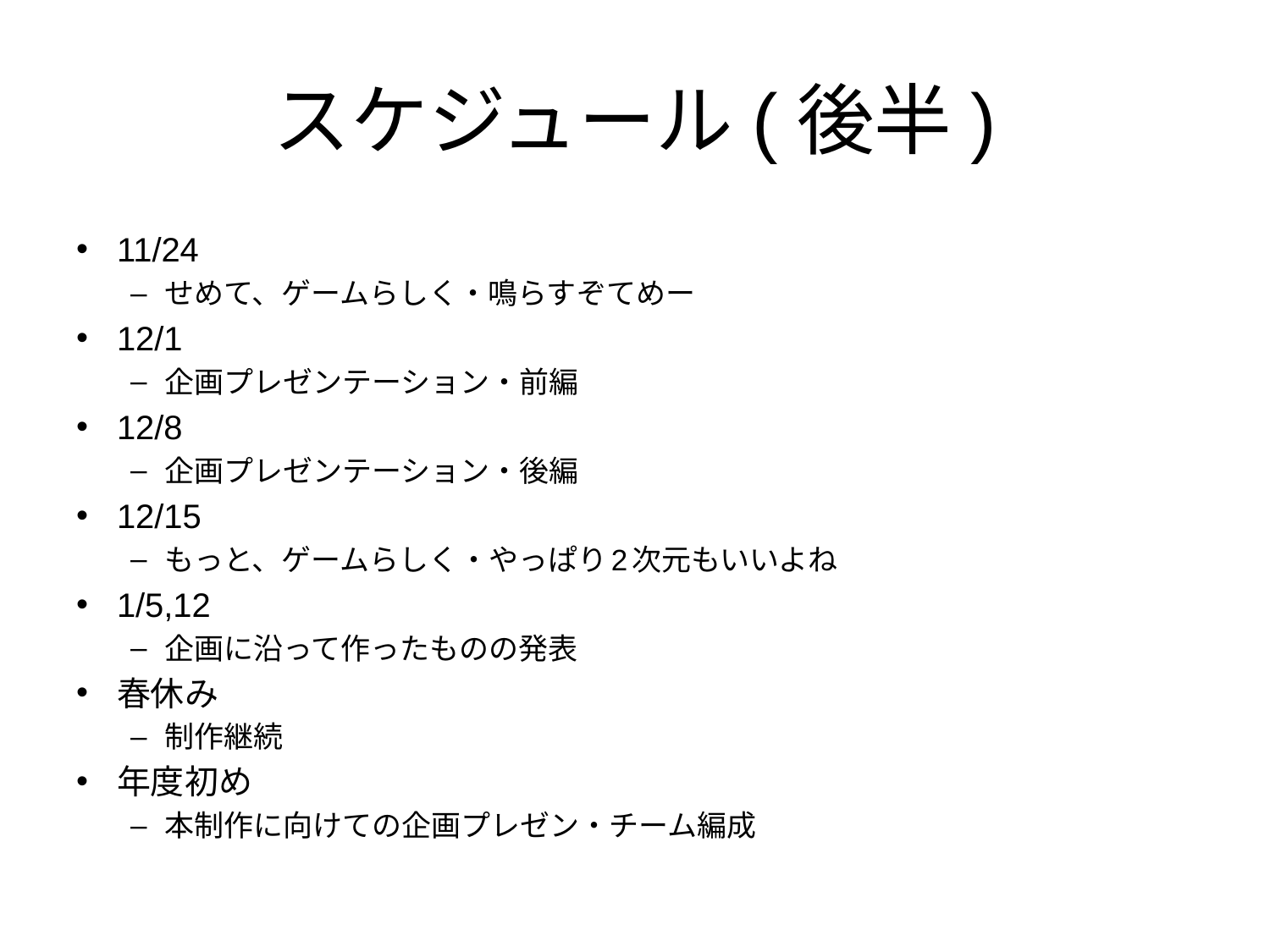

# スケジュール(後半)
11/24
せめて、ゲームらしく・鳴らすぞてめー
12/1
企画プレゼンテーション・前編
12/8
企画プレゼンテーション・後編
12/15
もっと、ゲームらしく・やっぱり2次元もいいよね
1/5,12
企画に沿って作ったものの発表
春休み
制作継続
年度初め
本制作に向けての企画プレゼン・チーム編成